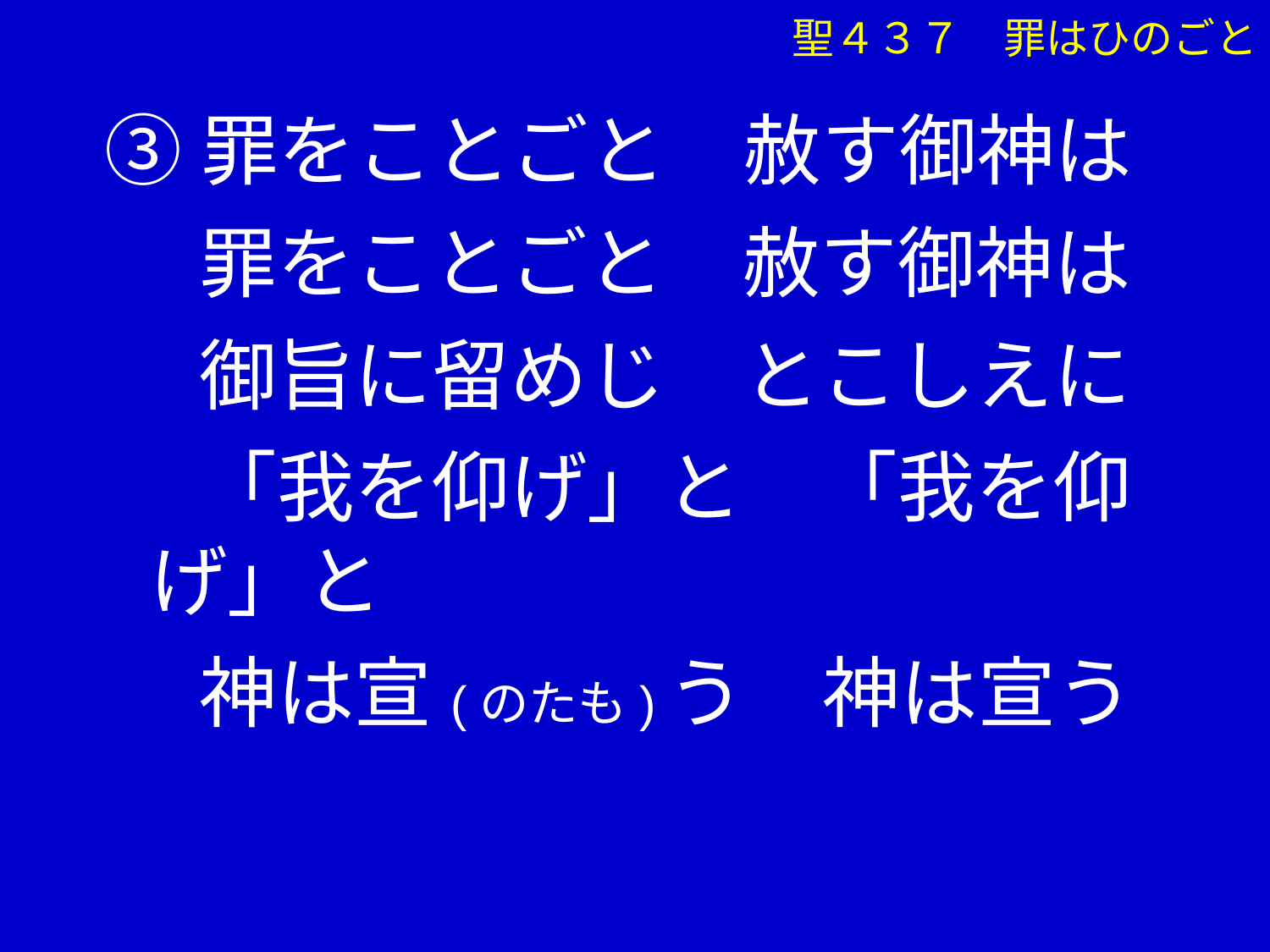

③罪をことごと　赦す御神は
　 罪をことごと　赦す御神は
　 御旨に留めじ　とこしえに
　 「我を仰げ」と　「我を仰げ」と
　 神は宣(のたも)う　神は宣う

聖４３７　罪はひのごと